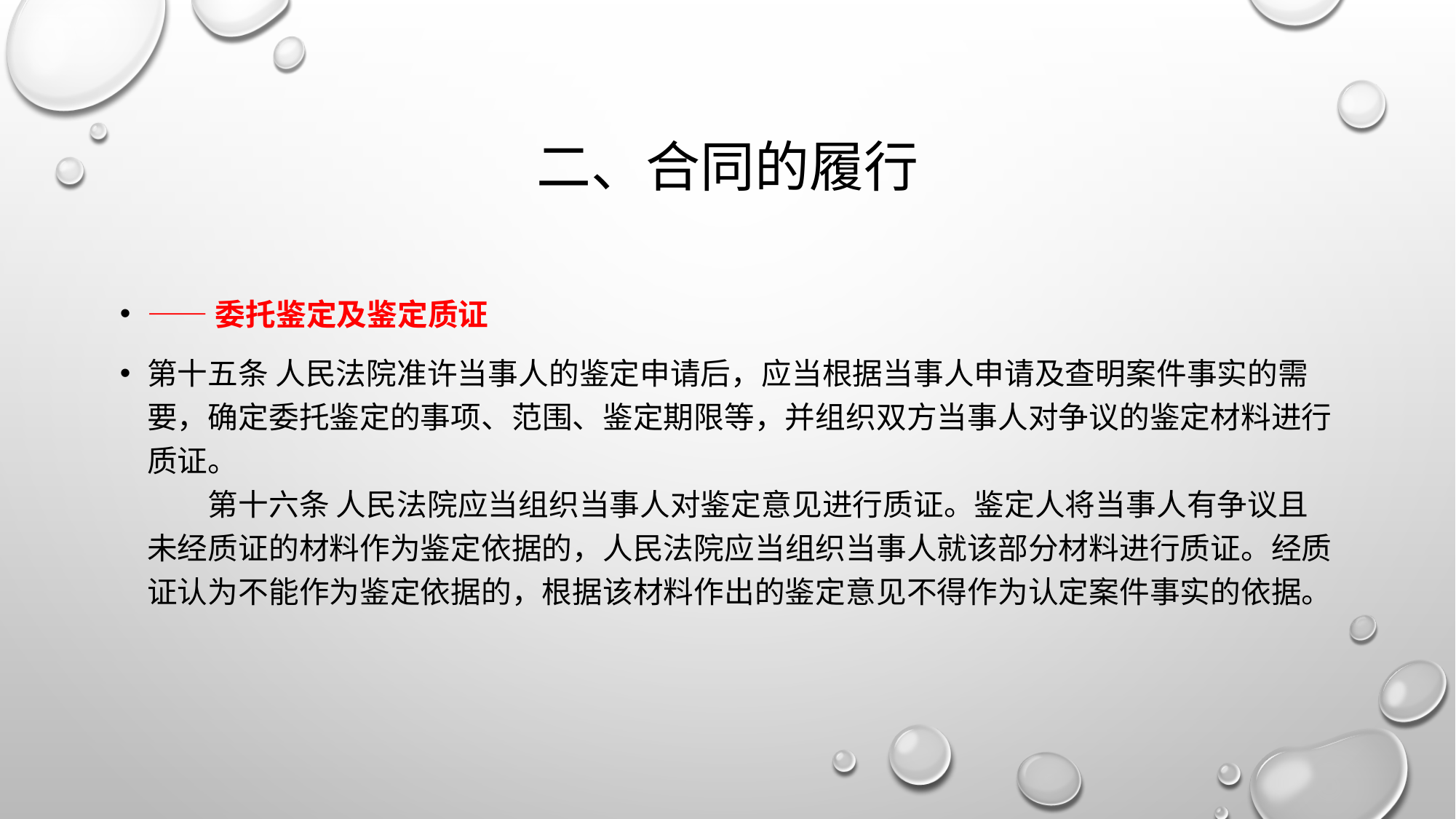

# 二、合同的履行
——委托鉴定及鉴定质证
第十五条 人民法院准许当事人的鉴定申请后，应当根据当事人申请及查明案件事实的需要，确定委托鉴定的事项、范围、鉴定期限等，并组织双方当事人对争议的鉴定材料进行质证。
　　第十六条 人民法院应当组织当事人对鉴定意见进行质证。鉴定人将当事人有争议且未经质证的材料作为鉴定依据的，人民法院应当组织当事人就该部分材料进行质证。经质证认为不能作为鉴定依据的，根据该材料作出的鉴定意见不得作为认定案件事实的依据。